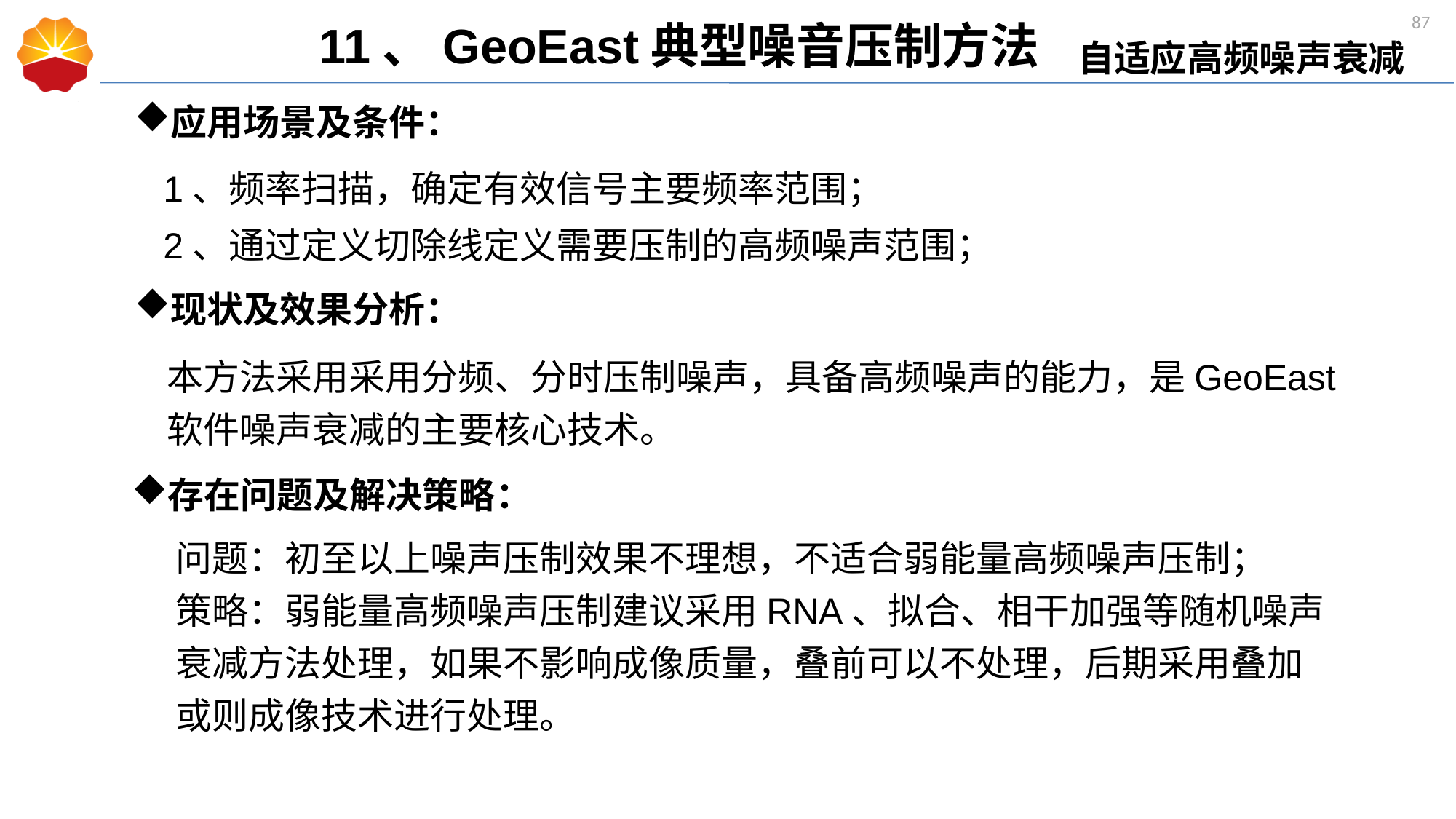

11、GeoEast典型噪音压制方法
自适应高频噪声衰减
应用场景及条件：
1、频率扫描，确定有效信号主要频率范围；
2、通过定义切除线定义需要压制的高频噪声范围；
现状及效果分析：
本方法采用采用分频、分时压制噪声，具备高频噪声的能力，是GeoEast软件噪声衰减的主要核心技术。
存在问题及解决策略：
问题：初至以上噪声压制效果不理想，不适合弱能量高频噪声压制；
策略：弱能量高频噪声压制建议采用RNA、拟合、相干加强等随机噪声衰减方法处理，如果不影响成像质量，叠前可以不处理，后期采用叠加或则成像技术进行处理。